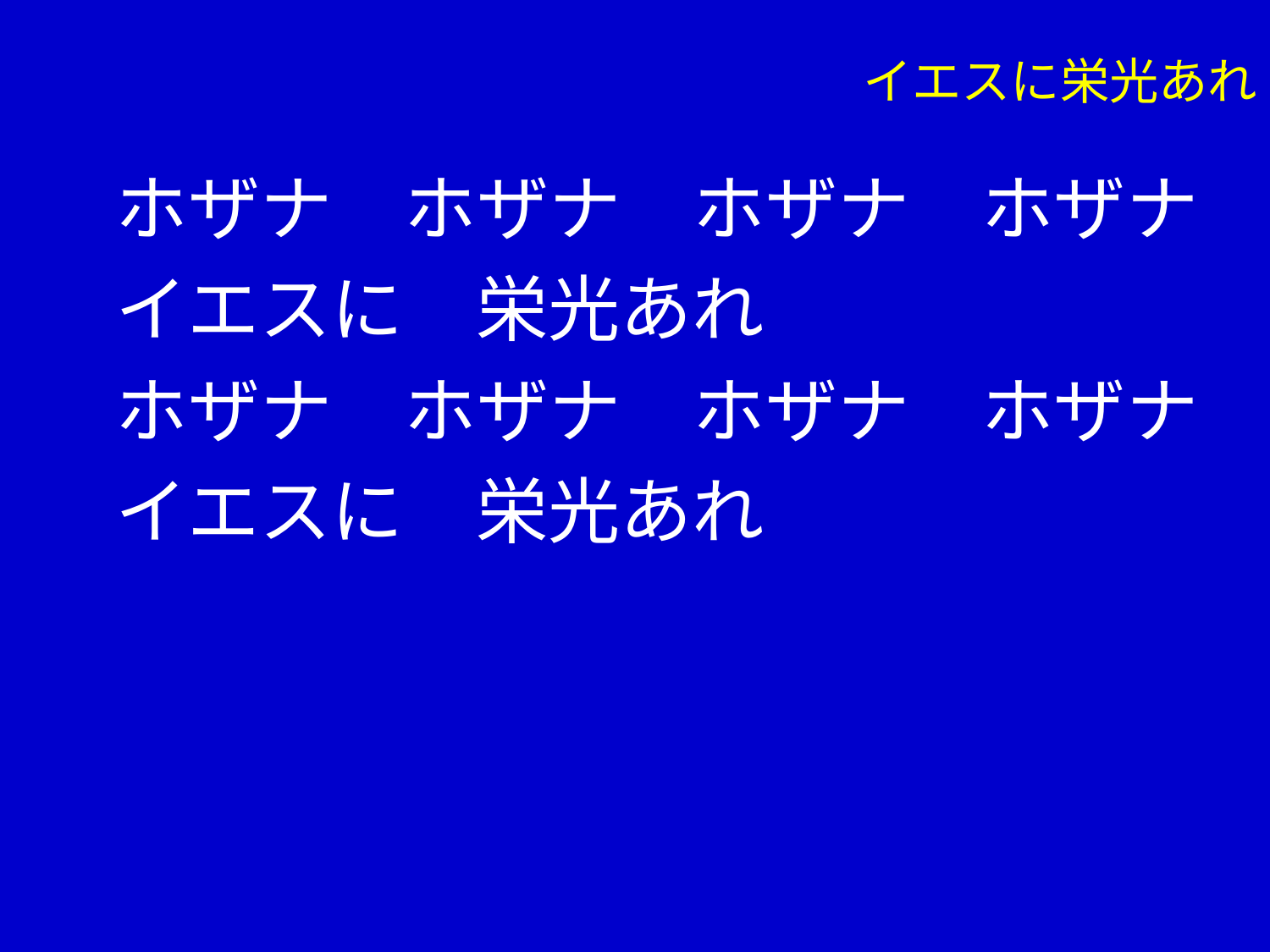

# イエスに栄光あれ
ホザナ　ホザナ　ホザナ　ホザナ
イエスに　栄光あれ
ホザナ　ホザナ　ホザナ　ホザナ
イエスに　栄光あれ